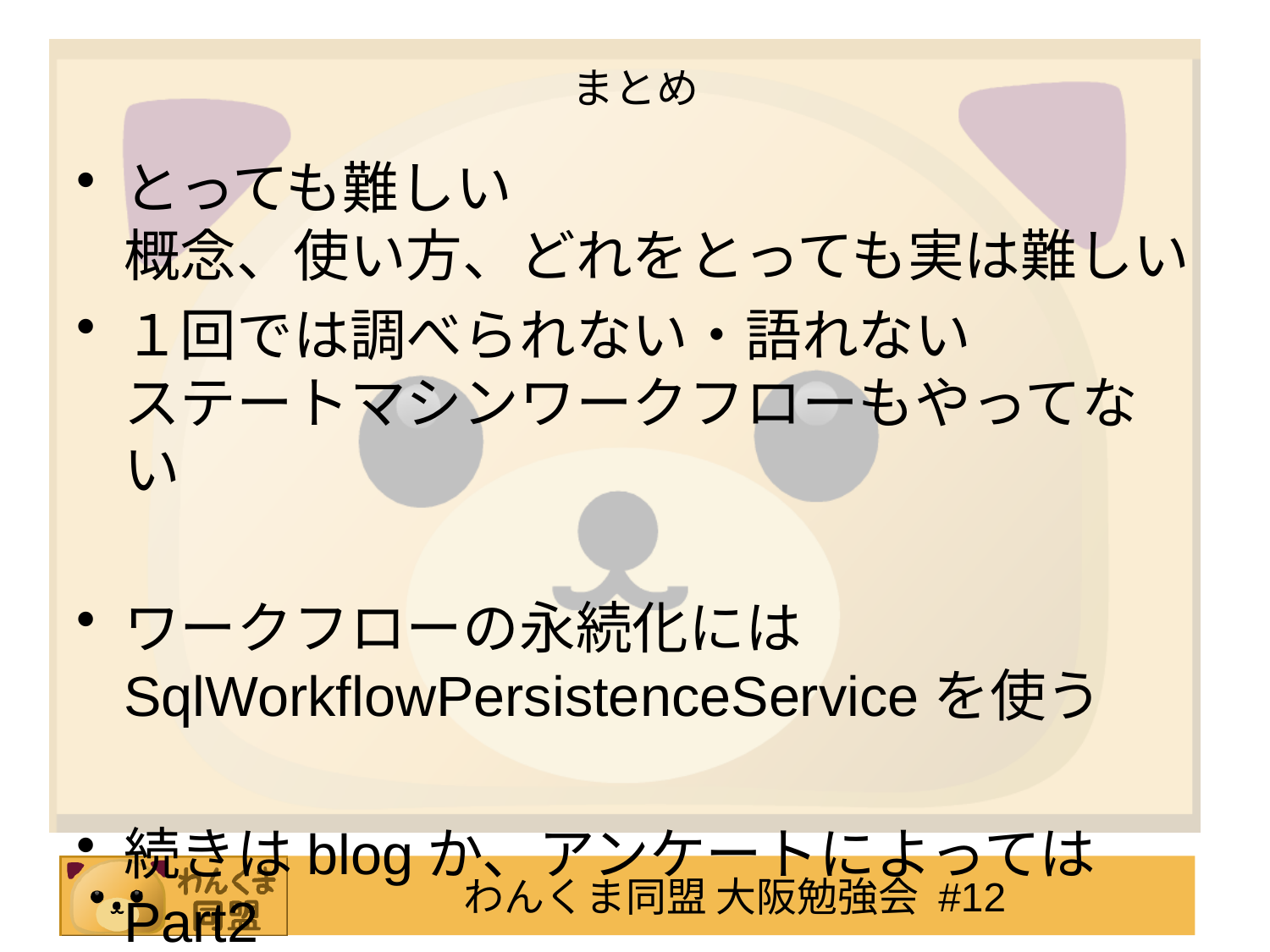

# まとめ
とっても難しい
概念、使い方、どれをとっても実は難しい
１回では調べられない・語れない
ステートマシンワークフローもやってない

ワークフローの永続化には
SqlWorkflowPersistenceServiceを使う

続きはblogか、アンケートによってはPart2